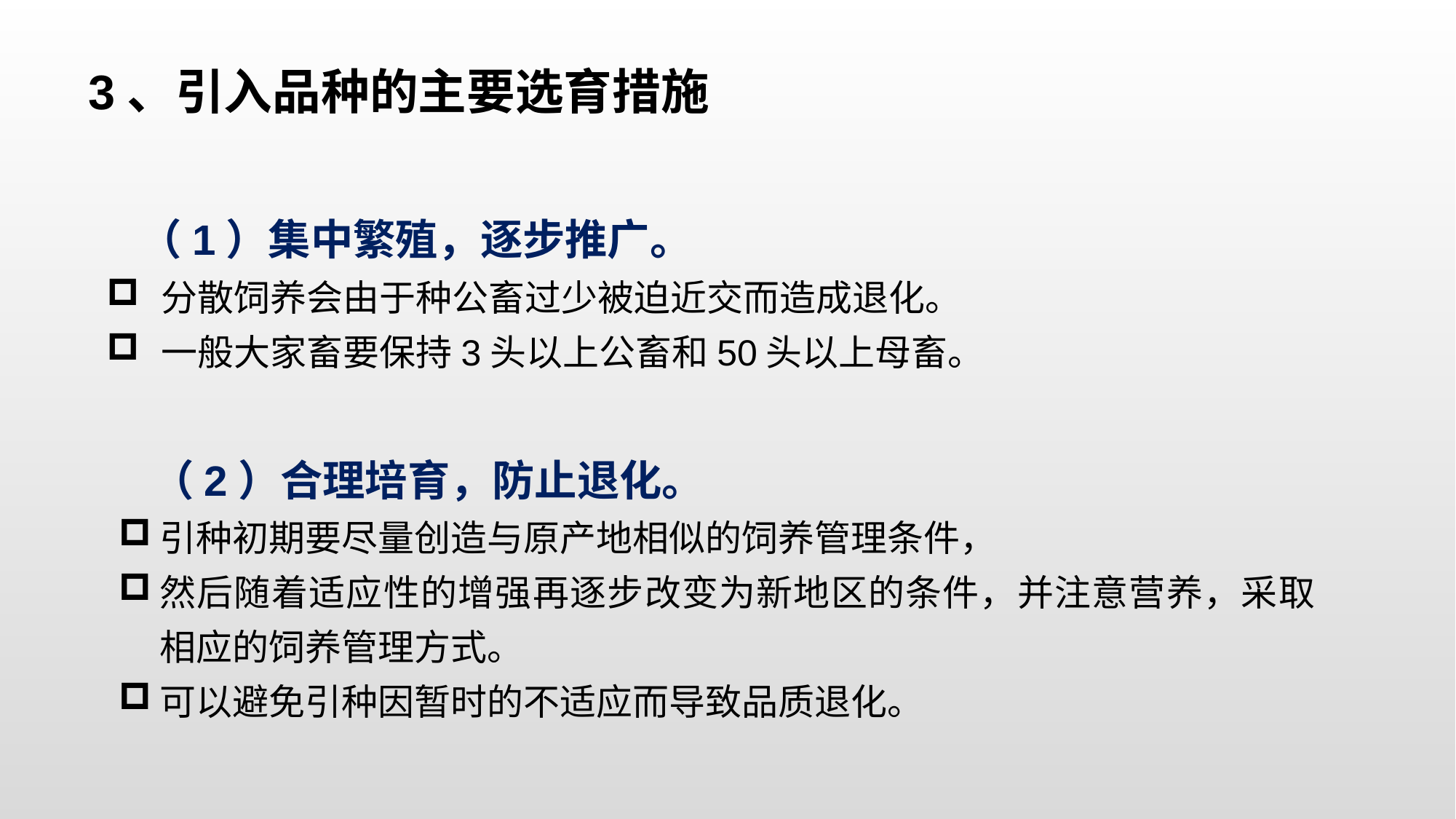

3、引入品种的主要选育措施
（1）集中繁殖，逐步推广。
分散饲养会由于种公畜过少被迫近交而造成退化。
一般大家畜要保持3头以上公畜和50头以上母畜。
（2）合理培育，防止退化。
引种初期要尽量创造与原产地相似的饲养管理条件，
然后随着适应性的增强再逐步改变为新地区的条件，并注意营养，采取相应的饲养管理方式。
可以避免引种因暂时的不适应而导致品质退化。